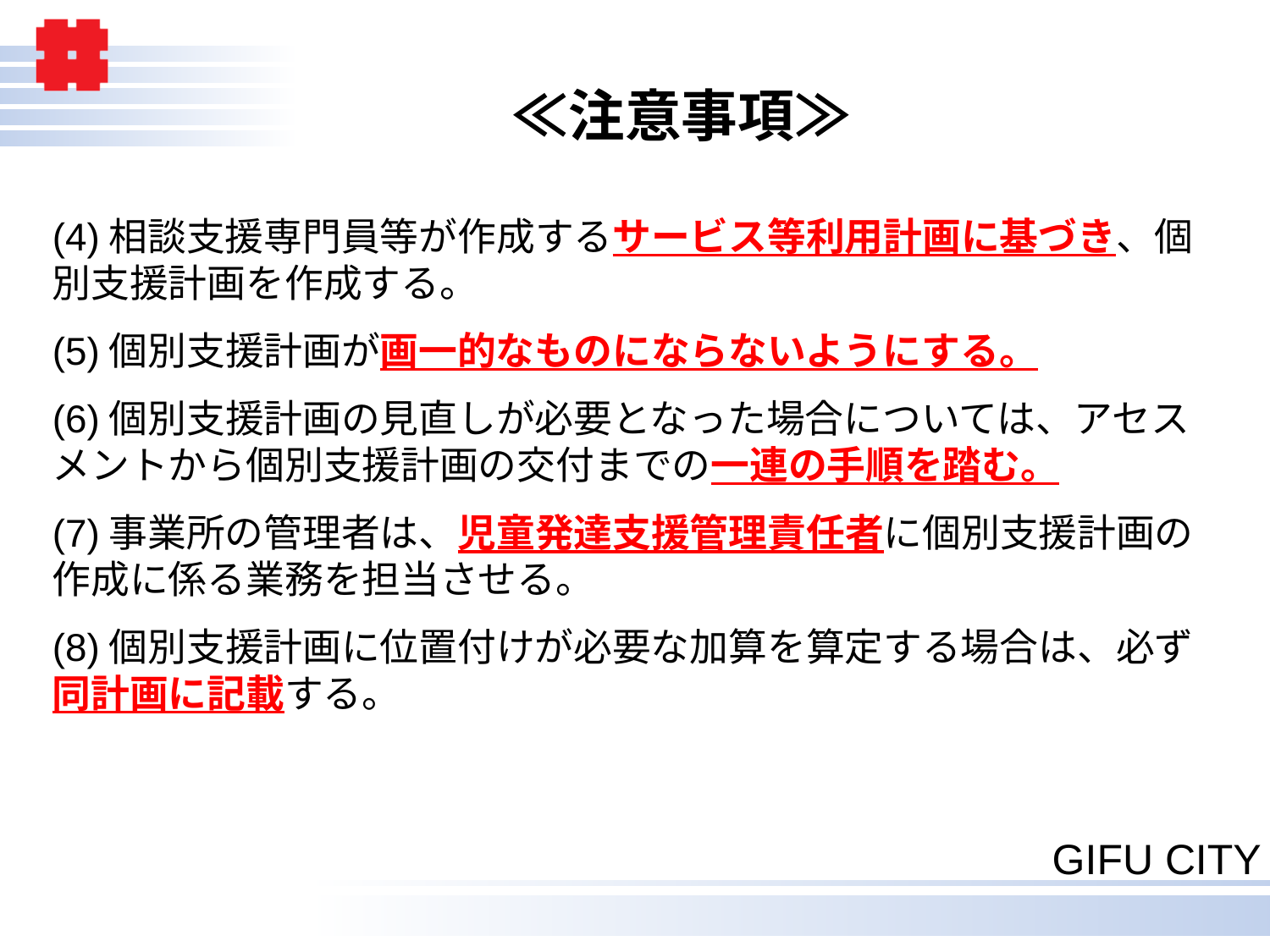

# ≪注意事項≫
(4)相談支援専門員等が作成するサービス等利用計画に基づき、個別支援計画を作成する。
(5)個別支援計画が画一的なものにならないようにする。
(6)個別支援計画の見直しが必要となった場合については、アセスメントから個別支援計画の交付までの一連の手順を踏む。
(7)事業所の管理者は、児童発達支援管理責任者に個別支援計画の作成に係る業務を担当させる。
(8)個別支援計画に位置付けが必要な加算を算定する場合は、必ず同計画に記載する。